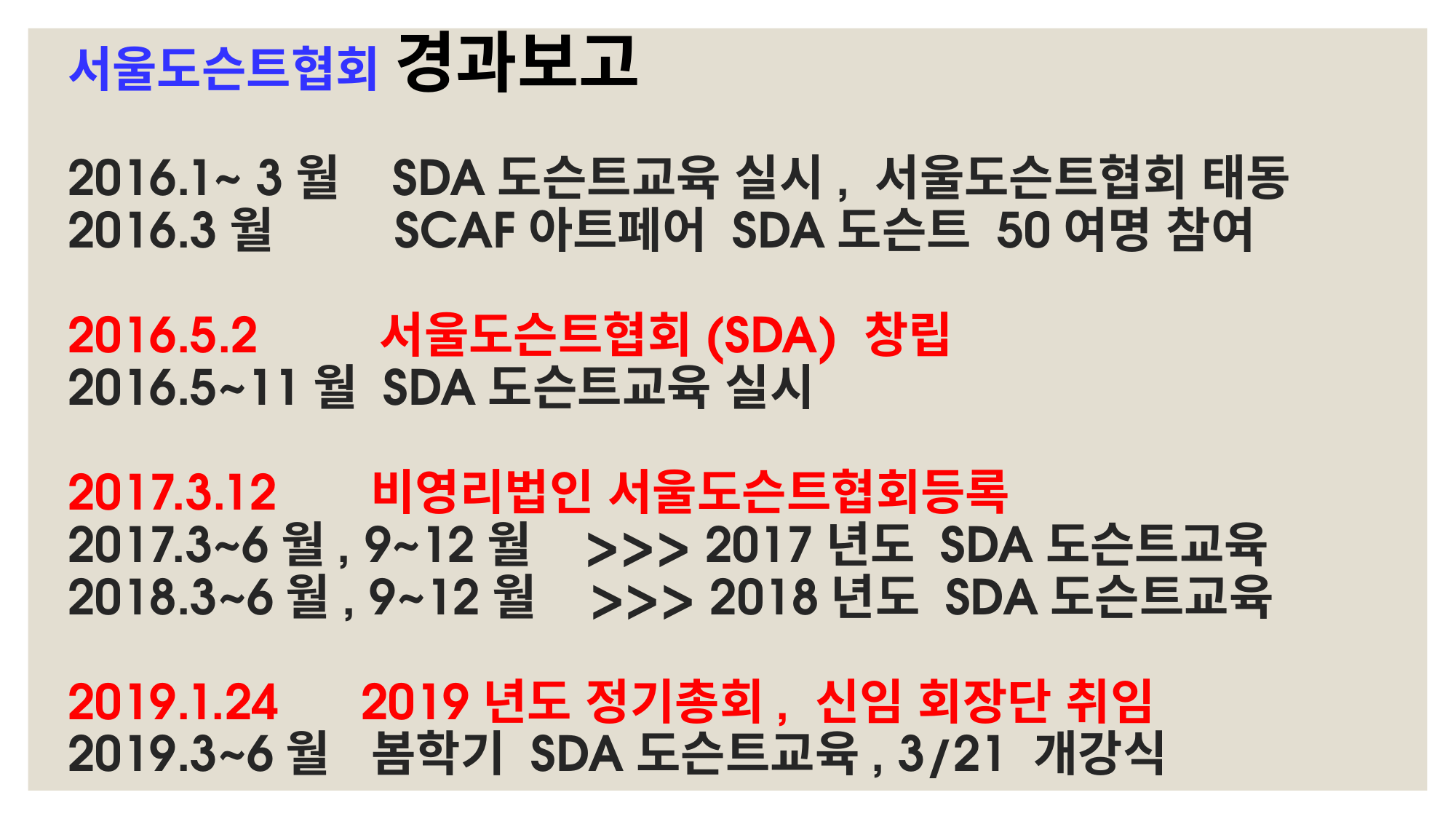

# 서울도슨트협회 경과보고 2016.1~ 3월   SDA도슨트교육 실시, 서울도슨트협회 태동 2016.3월        SCAF아트페어 SDA도슨트 50여명 참여   2016.5.2        서울도슨트협회(SDA) 창립 2016.5~11월 SDA도슨트교육 실시   2017.3.12      비영리법인 서울도슨트협회등록 2017.3~6월, 9~12월   >>> 2017년도 SDA도슨트교육 2018.3~6월, 9~12월   >>> 2018년도 SDA도슨트교육  2019.1.24      2019년도 정기총회, 신임 회장단 취임 2019.3~6월   봄학기 SDA도슨트교육, 3/21 개강식